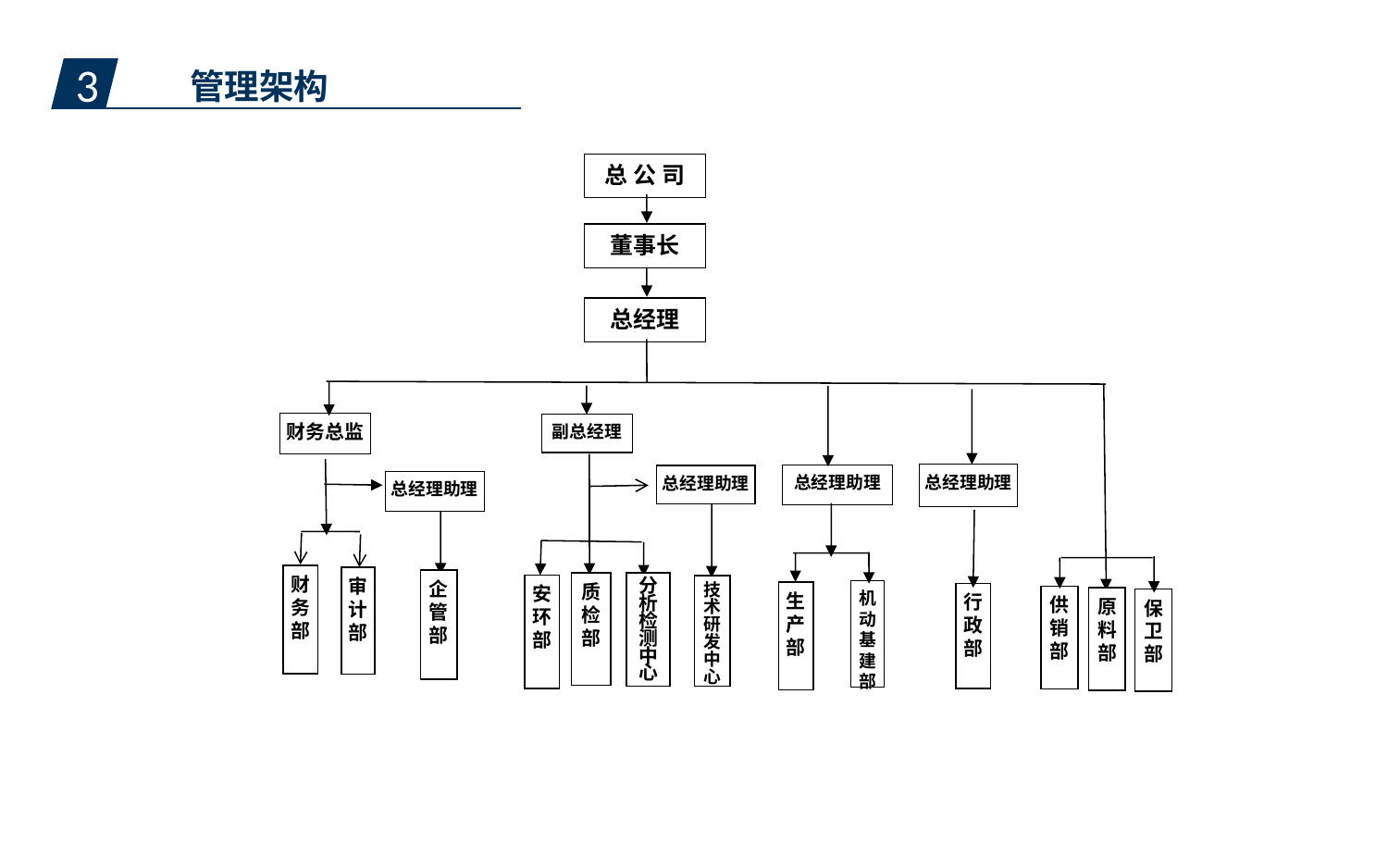

管理架构
3

总 公 司

董事长

总经理

财务总监

副总经理

总经理助理

总经理助理

总经理助理

总经理助理

财务部

审计部

企管部

质
检
部

分析检测中心

安环部

技术研发中心

机动基建
部

生产部

行政部

供销部

原料部

保卫部